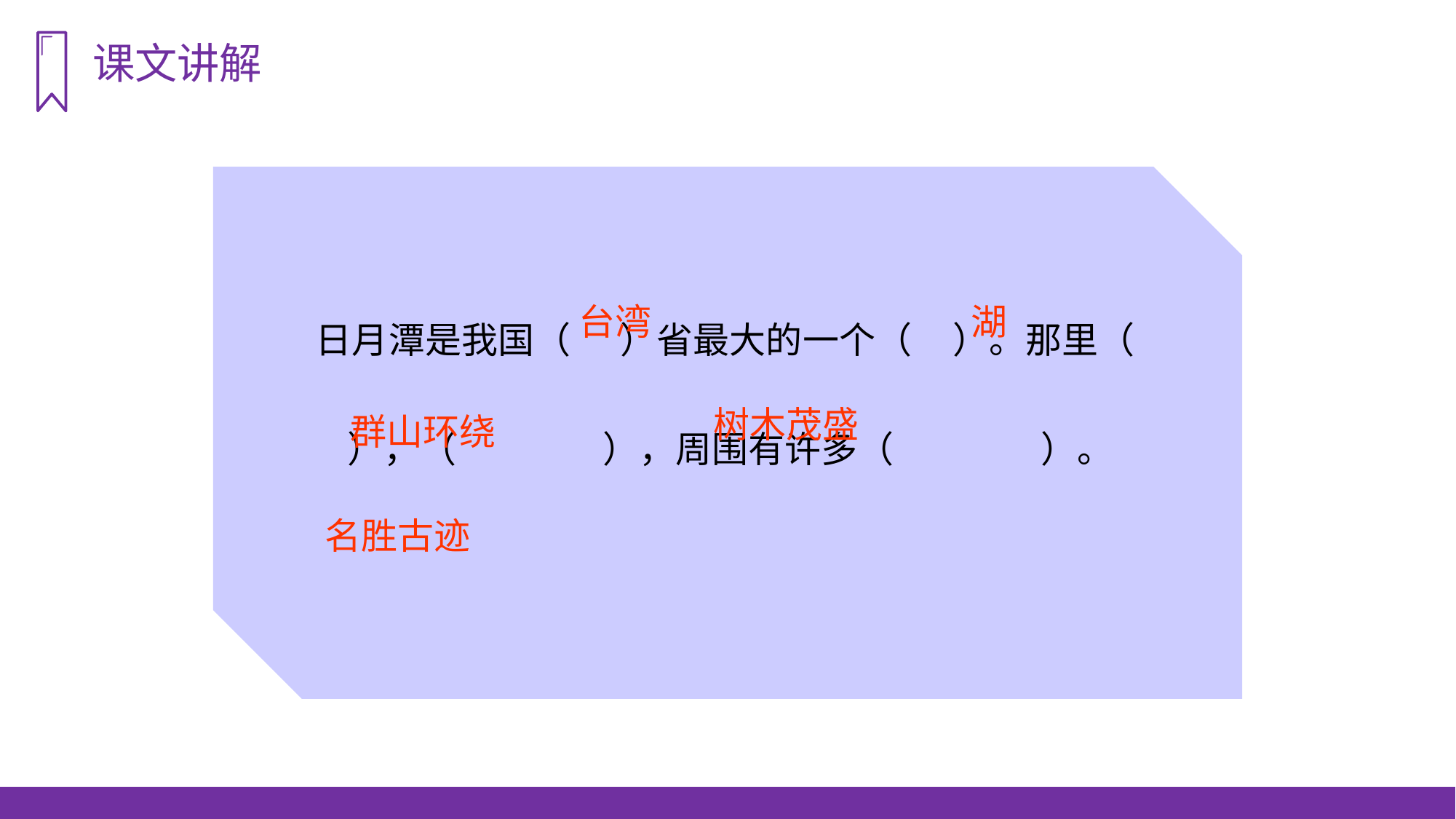

课文讲解

     日月潭是我国（      ）省最大的一个（     ）。那里（                ），（                  ），周围有许多（                  ）。
湖
台湾
树木茂盛
群山环绕
名胜古迹